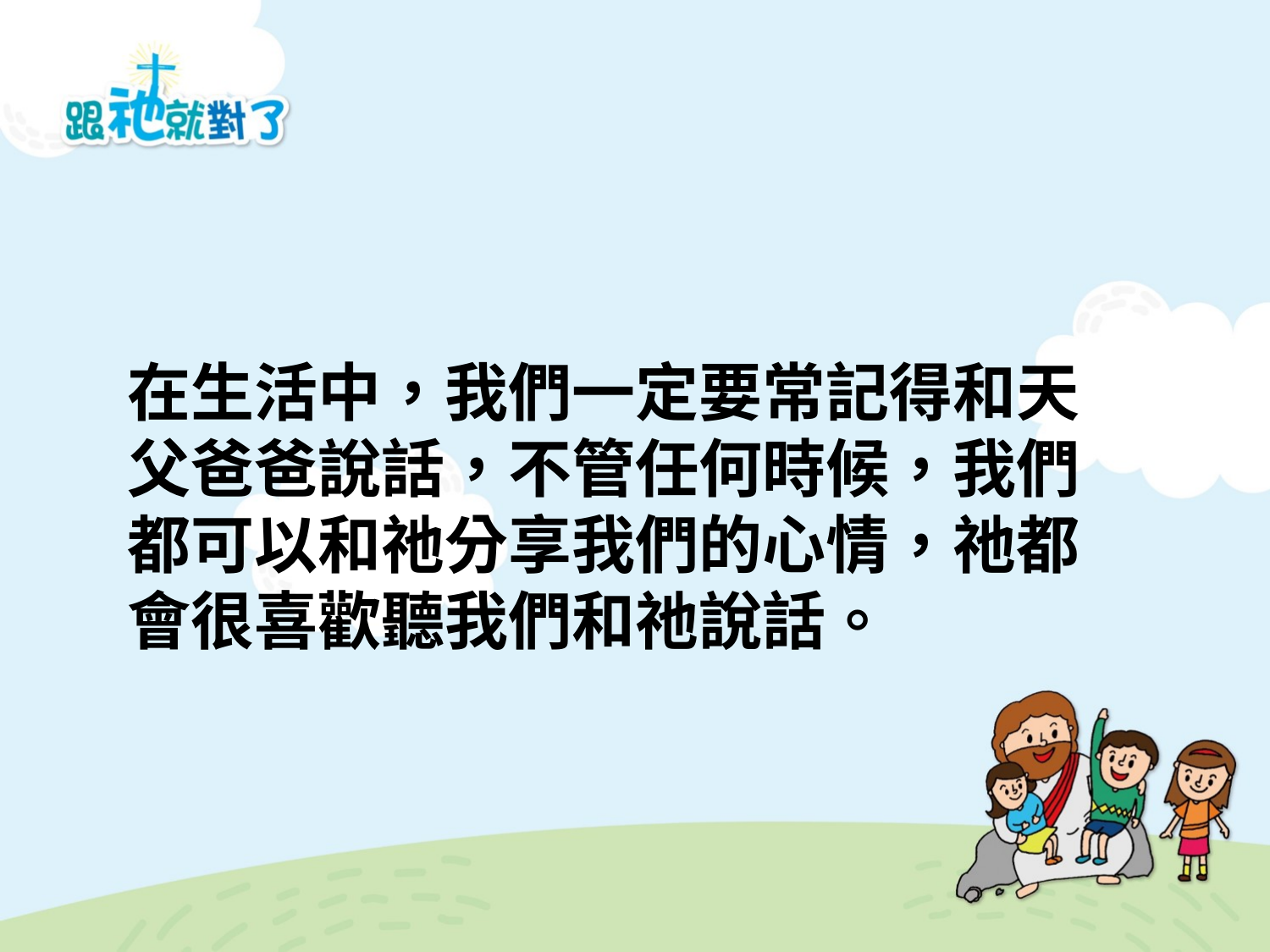

在生活中，我們一定要常記得和天父爸爸說話，不管任何時候，我們都可以和祂分享我們的心情，祂都會很喜歡聽我們和祂說話。